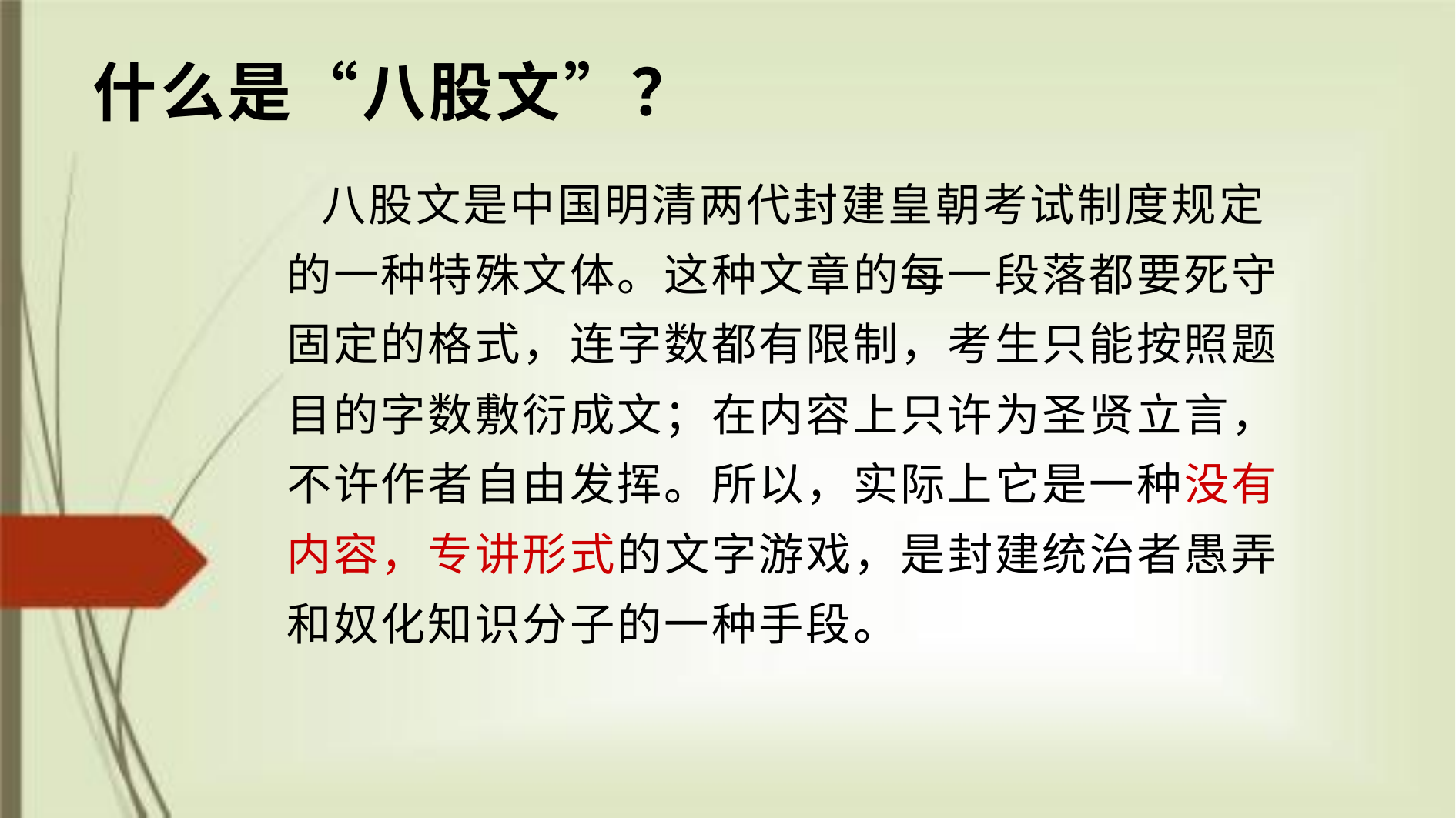

# 什么是“八股文”？
      八股文是中国明清两代封建皇朝考试制度规定的一种特殊文体。这种文章的每一段落都要死守固定的格式，连字数都有限制，考生只能按照题目的字数敷衍成文；在内容上只许为圣贤立言，不许作者自由发挥。所以，实际上它是一种没有内容，专讲形式的文字游戏，是封建统治者愚弄和奴化知识分子的一种手段。